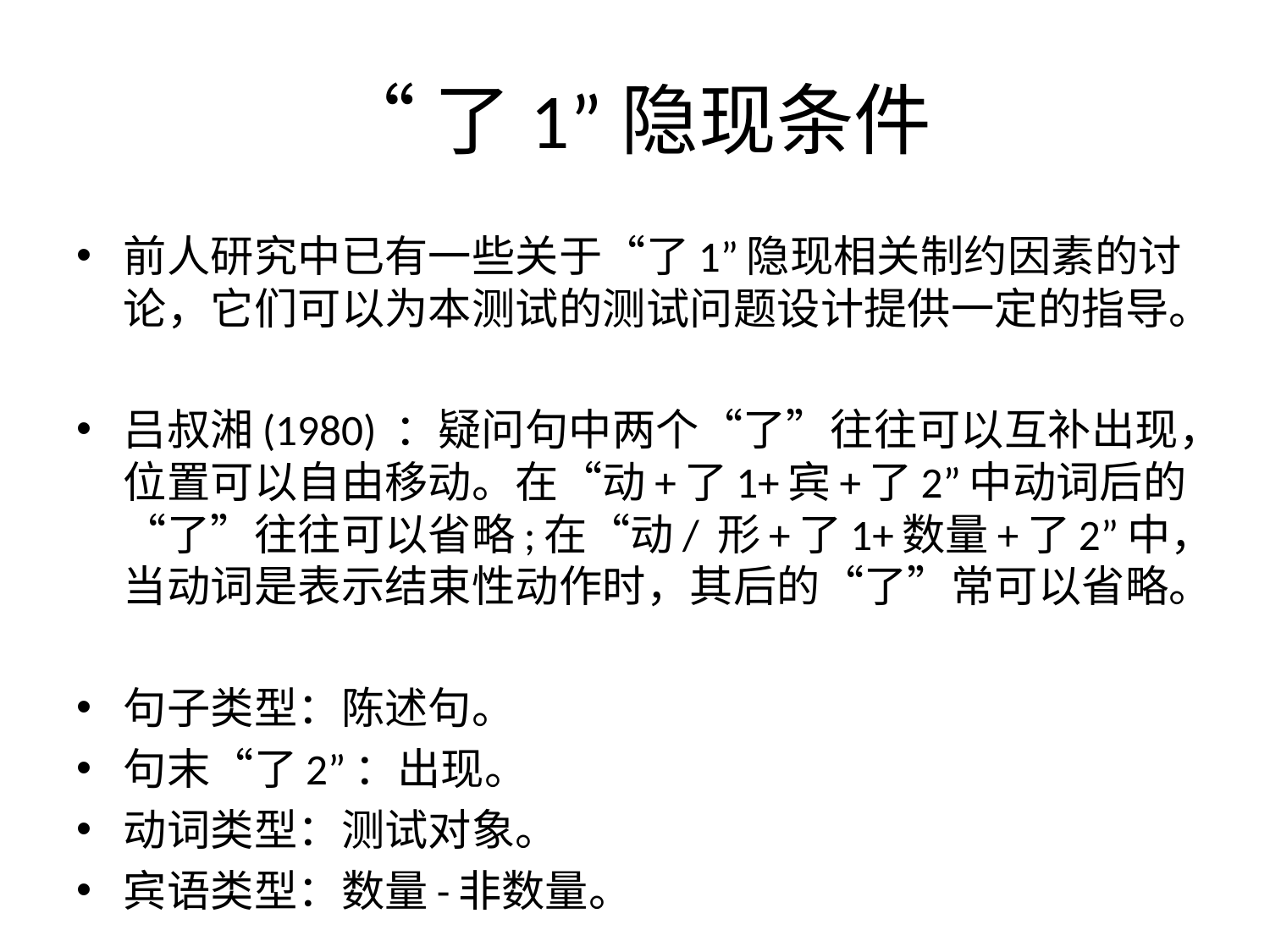

# “了1”隐现条件
前人研究中已有一些关于“了1”隐现相关制约因素的讨论，它们可以为本测试的测试问题设计提供一定的指导。

吕叔湘(1980) ：疑问句中两个“了”往往可以互补出现，位置可以自由移动。在“动+了1+宾+了2”中动词后的“了”往往可以省略;在“动/ 形+了1+数量+了2”中，当动词是表示结束性动作时，其后的“了”常可以省略。

句子类型：陈述句。
句末“了2”：出现。
动词类型：测试对象。
宾语类型：数量-非数量。